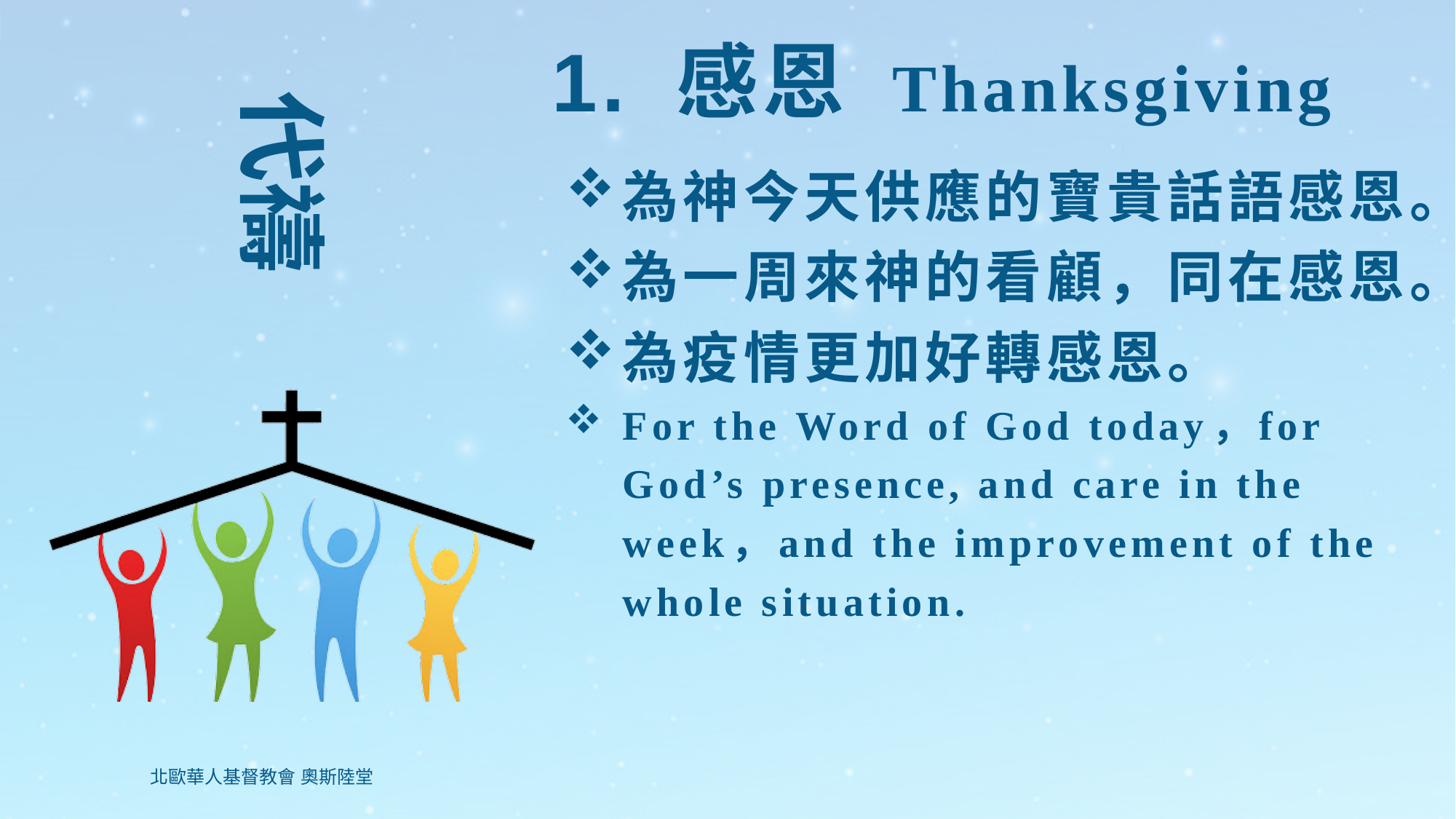

# 1. 感恩 Thanksgiving
為神今天供應的寶貴話語感恩。
為一周來神的看顧，同在感恩。
為疫情更加好轉感恩。
For the Word of God today，for God’s presence, and care in the week，and the improvement of the whole situation.
北歐華人基督教會 奧斯陸堂